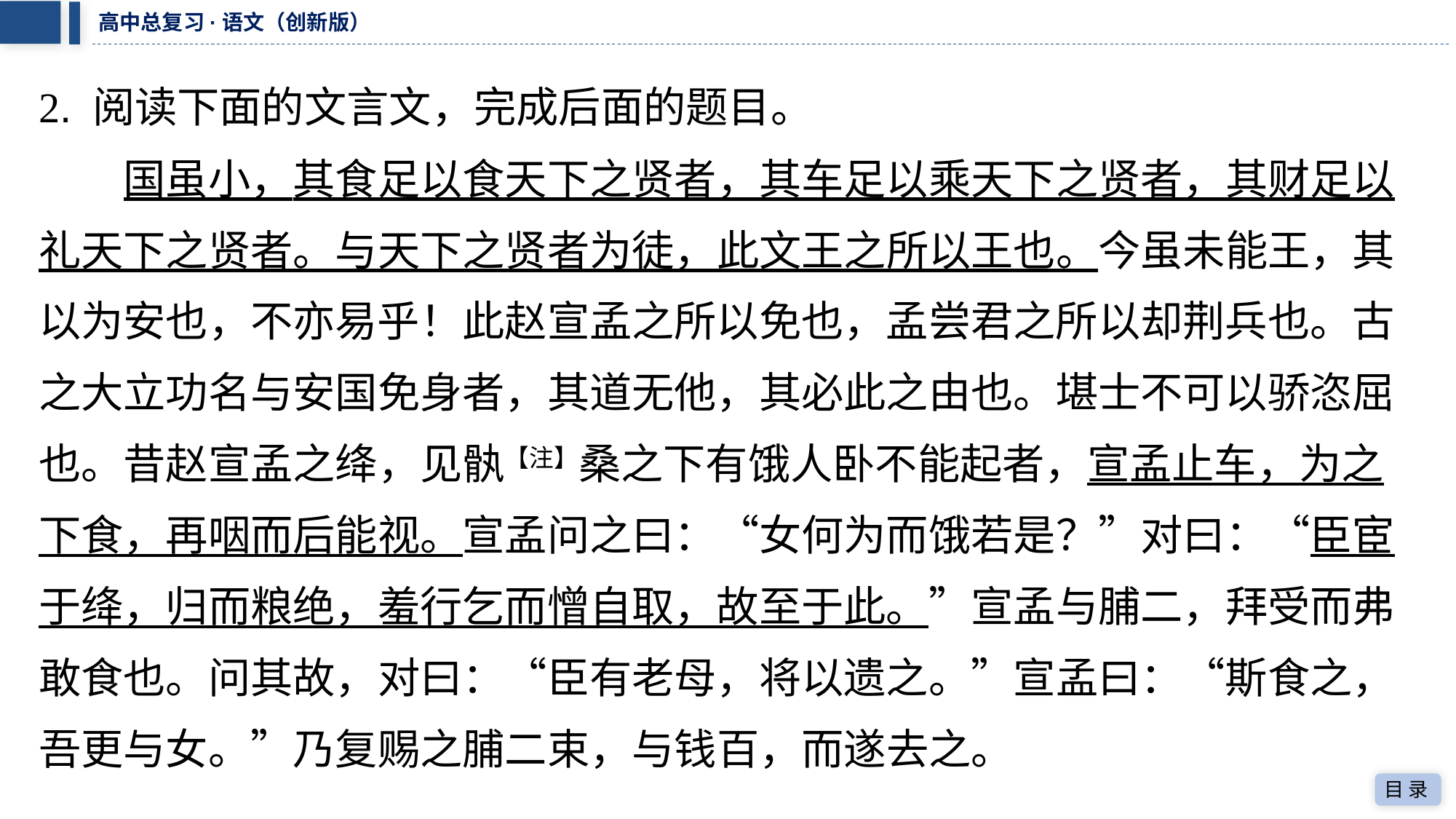

2. 阅读下面的文言文，完成后面的题目。
　　国虽小，其食足以食天下之贤者，其车足以乘天下之贤者，其财足以
礼天下之贤者。与天下之贤者为徒，此文王之所以王也。今虽未能王，其
以为安也，不亦易乎！此赵宣孟之所以免也，孟尝君之所以却荆兵也。古
之大立功名与安国免身者，其道无他，其必此之由也。堪士不可以骄恣屈
也。昔赵宣孟之绛，见骫【注】桑之下有饿人卧不能起者，宣孟止车，为之
下食，再咽而后能视。宣孟问之曰：“女何为而饿若是？”对曰：“臣宦
于绛，归而粮绝，羞行乞而憎自取，故至于此。”宣孟与脯二，拜受而弗
敢食也。问其故，对曰：“臣有老母，将以遗之。”宣孟曰：“斯食之，
吾更与女。”乃复赐之脯二束，与钱百，而遂去之。